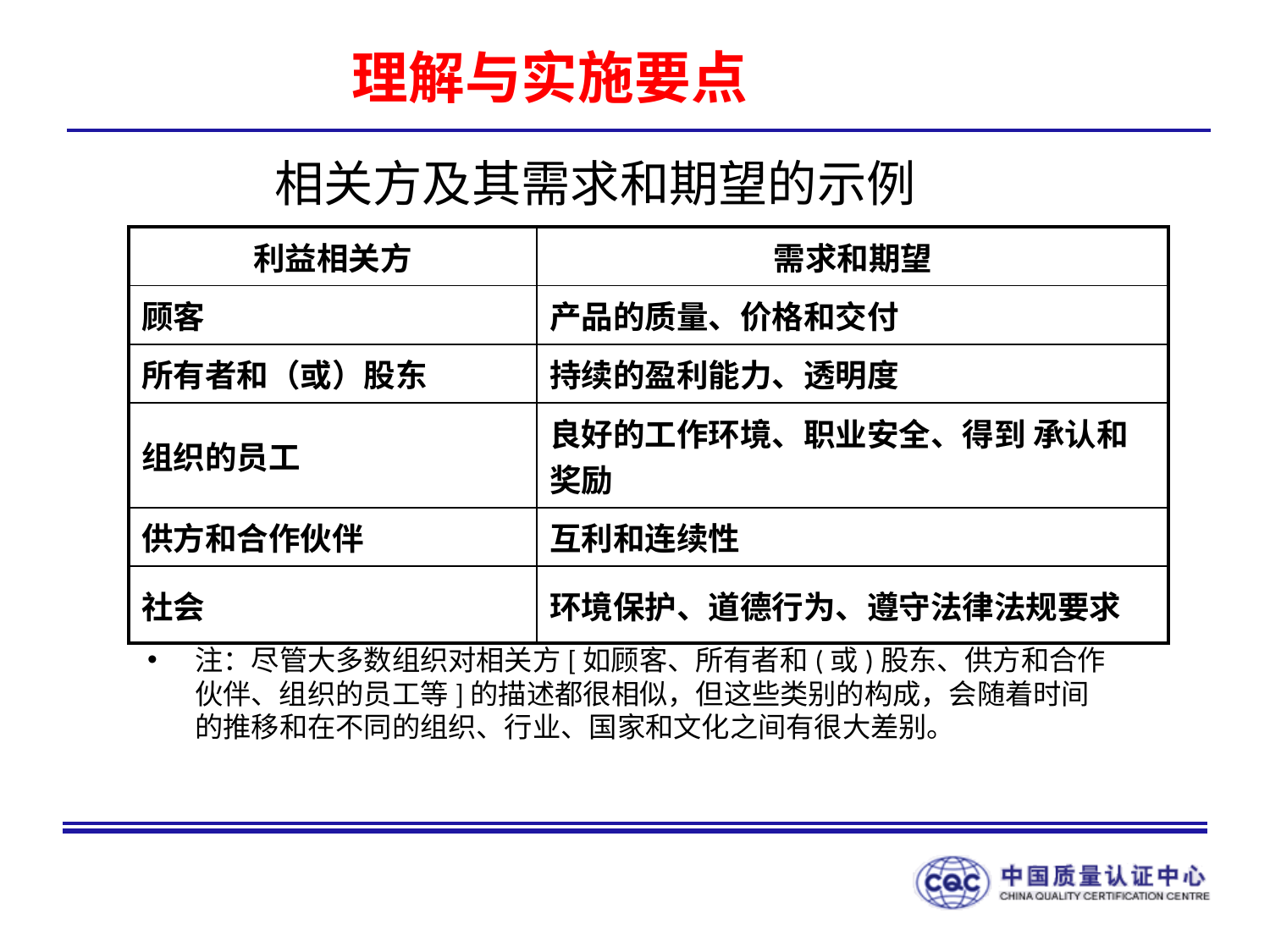

理解与实施要点
 相关方及其需求和期望的示例
| 利益相关方 | 需求和期望 |
| --- | --- |
| 顾客 | 产品的质量、价格和交付 |
| 所有者和（或）股东 | 持续的盈利能力、透明度 |
| 组织的员工 | 良好的工作环境、职业安全、得到 承认和奖励 |
| 供方和合作伙伴 | 互利和连续性 |
| 社会 | 环境保护、道德行为、遵守法律法规要求 |
注：尽管大多数组织对相关方[如顾客、所有者和(或)股东、供方和合作伙伴、组织的员工等]的描述都很相似，但这些类别的构成，会随着时间的推移和在不同的组织、行业、国家和文化之间有很大差别。